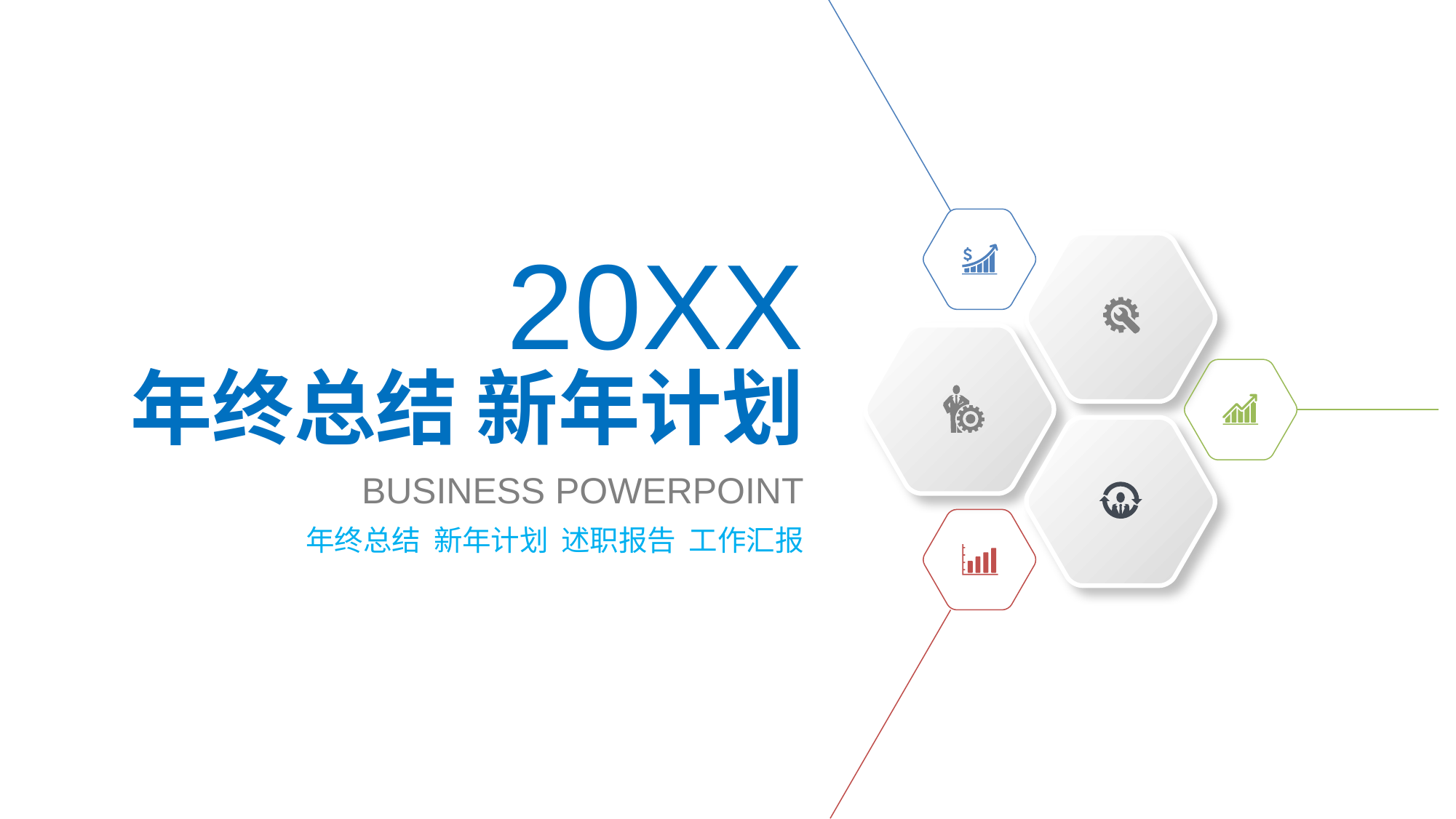

20XX

年终总结 新年计划

BUSINESS POWERPOINT

年终总结  新年计划  述职报告  工作汇报